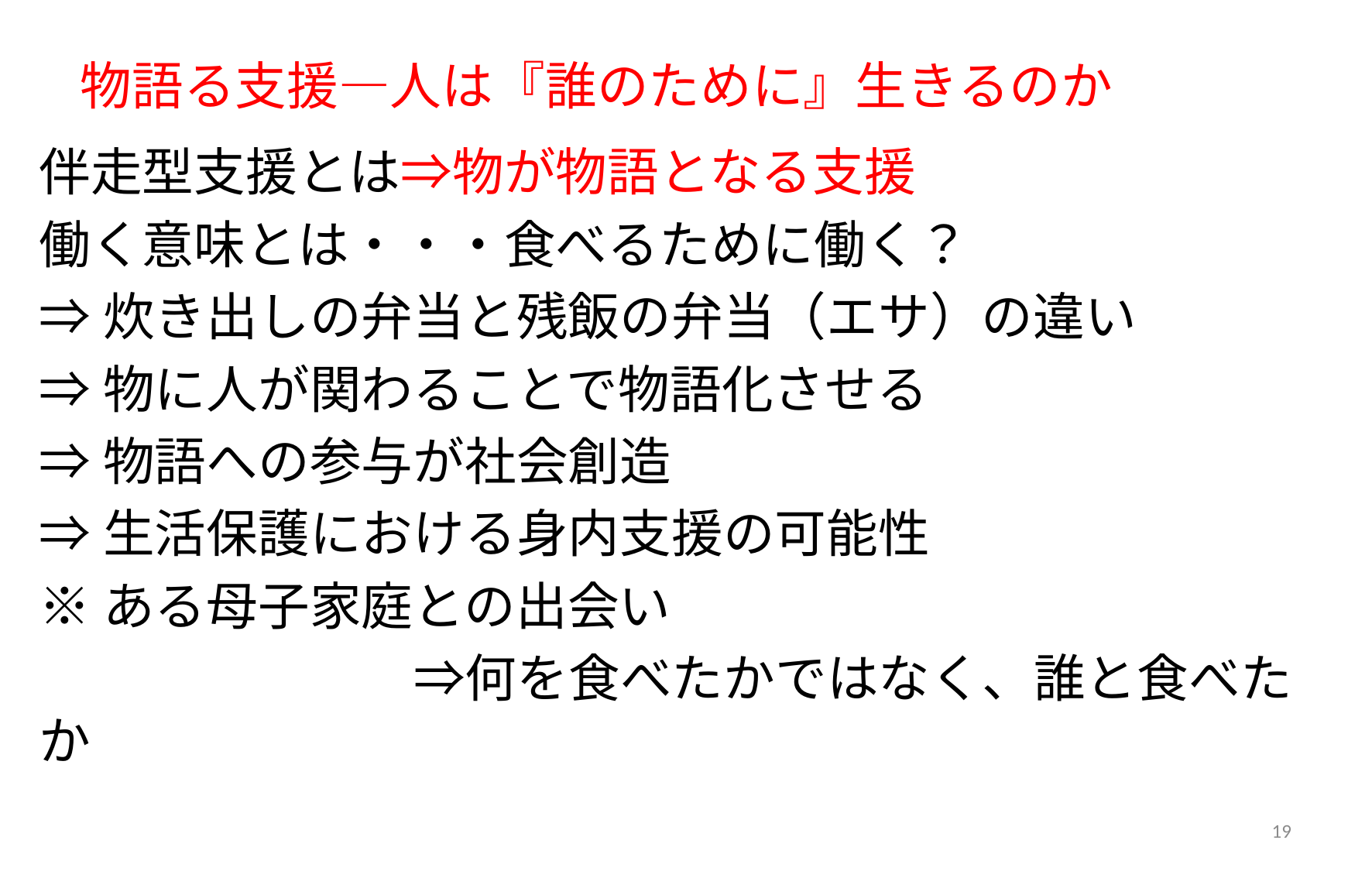

# 物語る支援―人は『誰のために』生きるのか
伴走型支援とは⇒物が物語となる支援
働く意味とは・・・食べるために働く？
⇒炊き出しの弁当と残飯の弁当（エサ）の違い
⇒物に人が関わることで物語化させる
⇒物語への参与が社会創造
⇒生活保護における身内支援の可能性
※ある母子家庭との出会い
	　　　　　⇒何を食べたかではなく、誰と食べたか
19